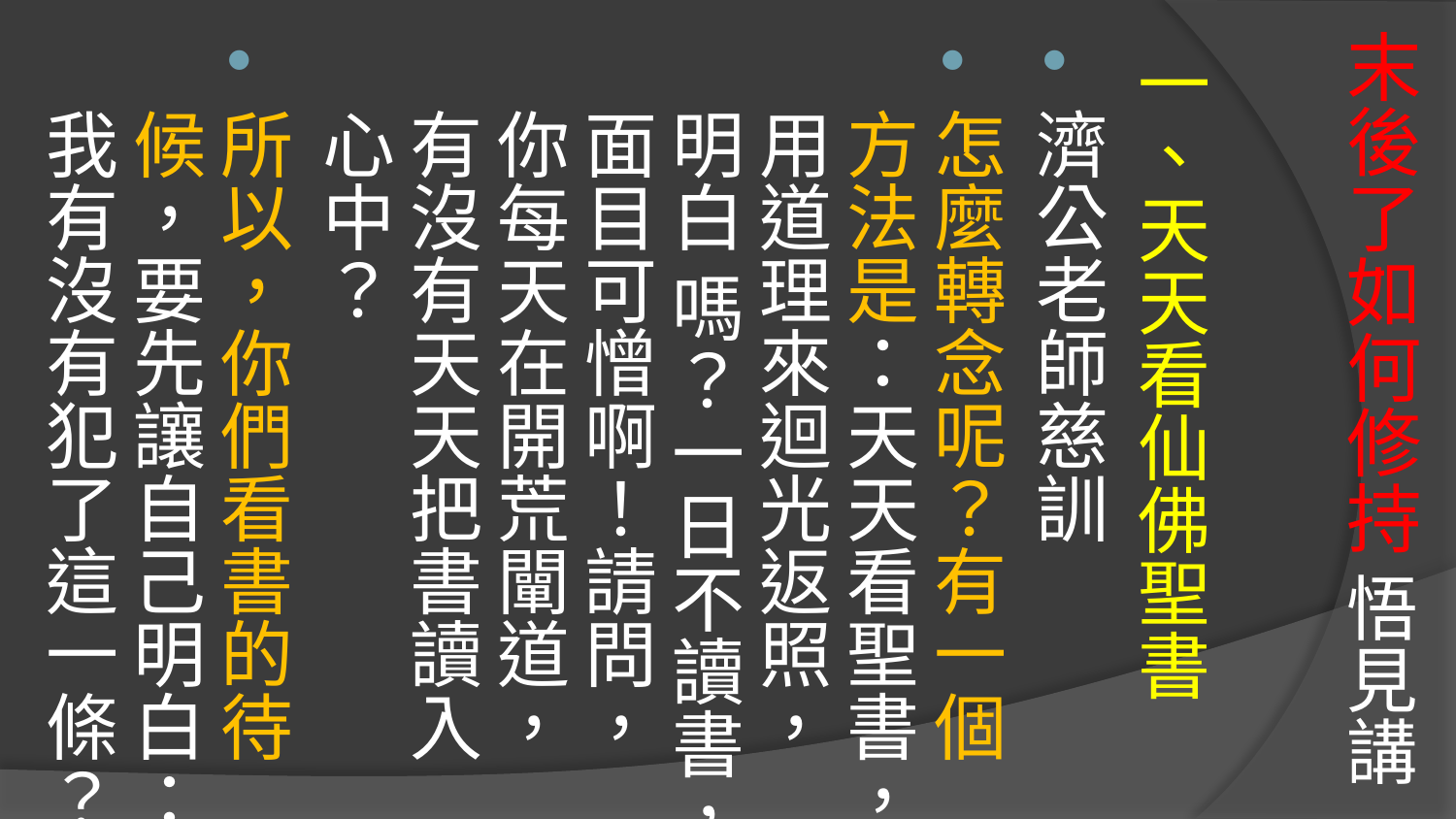

# 末後了如何修持 悟見講
一、天天看仙佛聖書
濟公老師慈訓
怎麼轉念呢？有一個方法是：天天看聖書，用道理來迴光返照，明白 嗎？一日不讀書，面目可憎啊！請問，你每天在開荒闡道，有沒有天天把書讀入心中？
所以，你們看書的待候，要先讓自己明白：我有沒有犯了這一條？